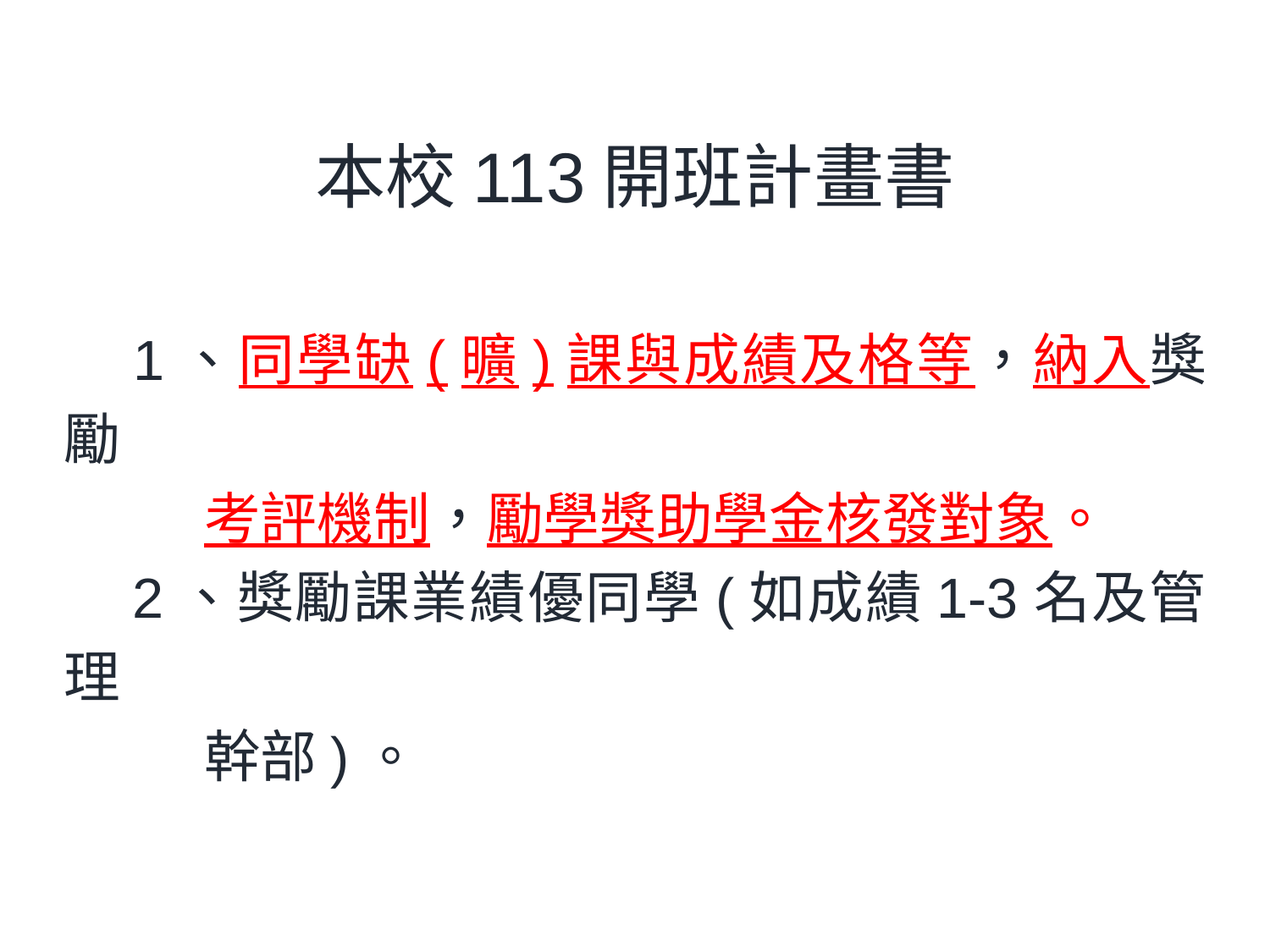

本校113開班計畫書
    1、同學缺(曠)課與成績及格等，納入獎勵
          考評機制，勵學獎助學金核發對象。
    2、獎勵課業績優同學(如成績1-3名及管理
          幹部)。